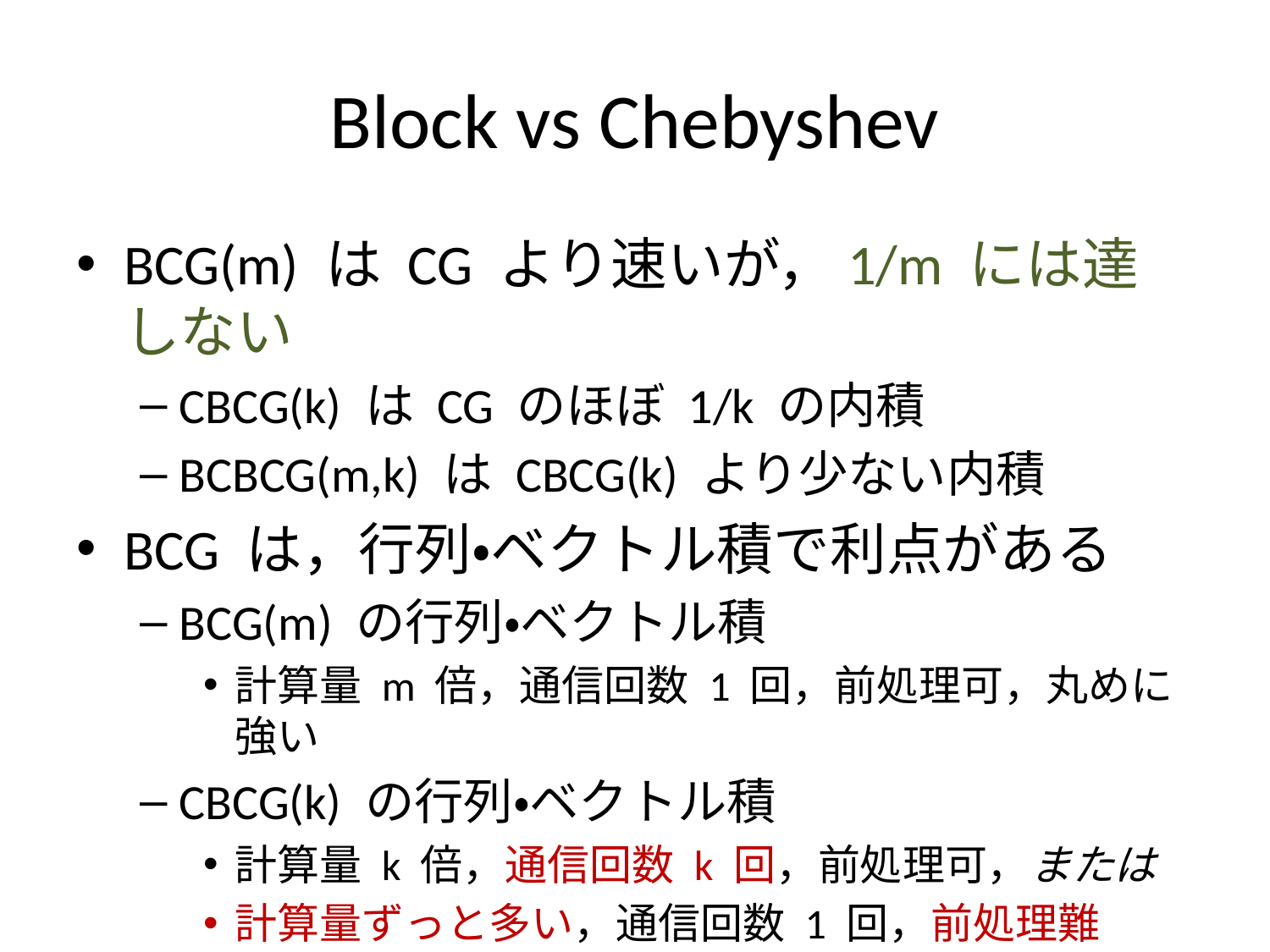

# Block vs Chebyshev
BCG(m) は CG より速いが，1/m には達しない
CBCG(k) は CG のほぼ 1/k の内積
BCBCG(m,k) は CBCG(k) より少ない内積
BCG は，行列・ベクトル積で利点がある
BCG(m) の行列・ベクトル積
計算量 m 倍，通信回数 1 回，前処理可，丸めに強い
CBCG(k) の行列・ベクトル積
計算量 k 倍，通信回数 k 回，前処理可，または
計算量ずっと多い，通信回数 1 回，前処理難